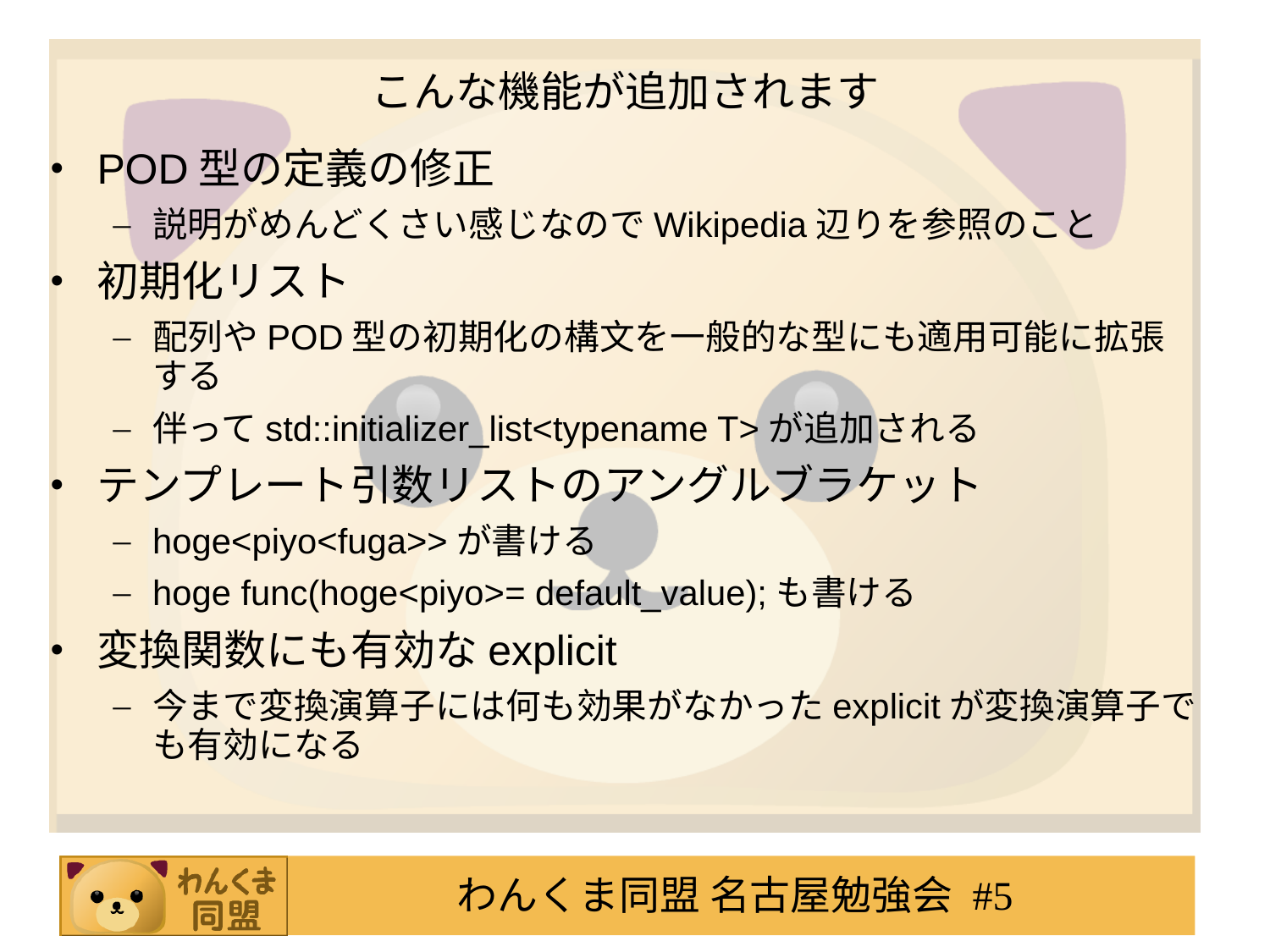

# こんな機能が追加されます
POD型の定義の修正
説明がめんどくさい感じなのでWikipedia辺りを参照のこと
初期化リスト
配列やPOD型の初期化の構文を一般的な型にも適用可能に拡張する
伴ってstd::initializer_list<typename T>が追加される
テンプレート引数リストのアングルブラケット
hoge<piyo<fuga>>が書ける
hoge func(hoge<piyo>= default_value);も書ける
変換関数にも有効なexplicit
今まで変換演算子には何も効果がなかったexplicitが変換演算子でも有効になる